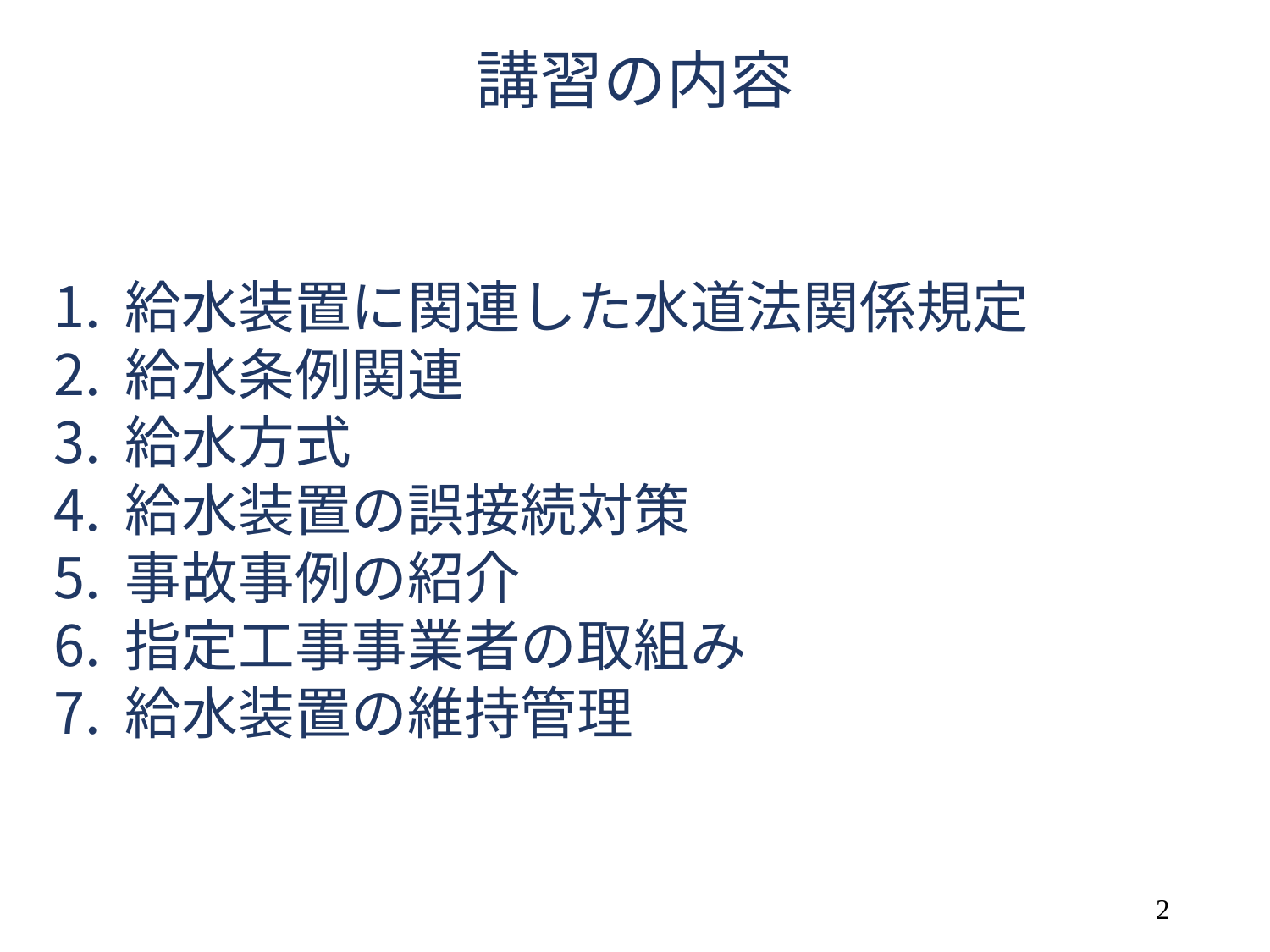

# 講習の内容
給水装置に関連した水道法関係規定
給水条例関連
給水方式
給水装置の誤接続対策
事故事例の紹介
指定工事事業者の取組み
給水装置の維持管理
2